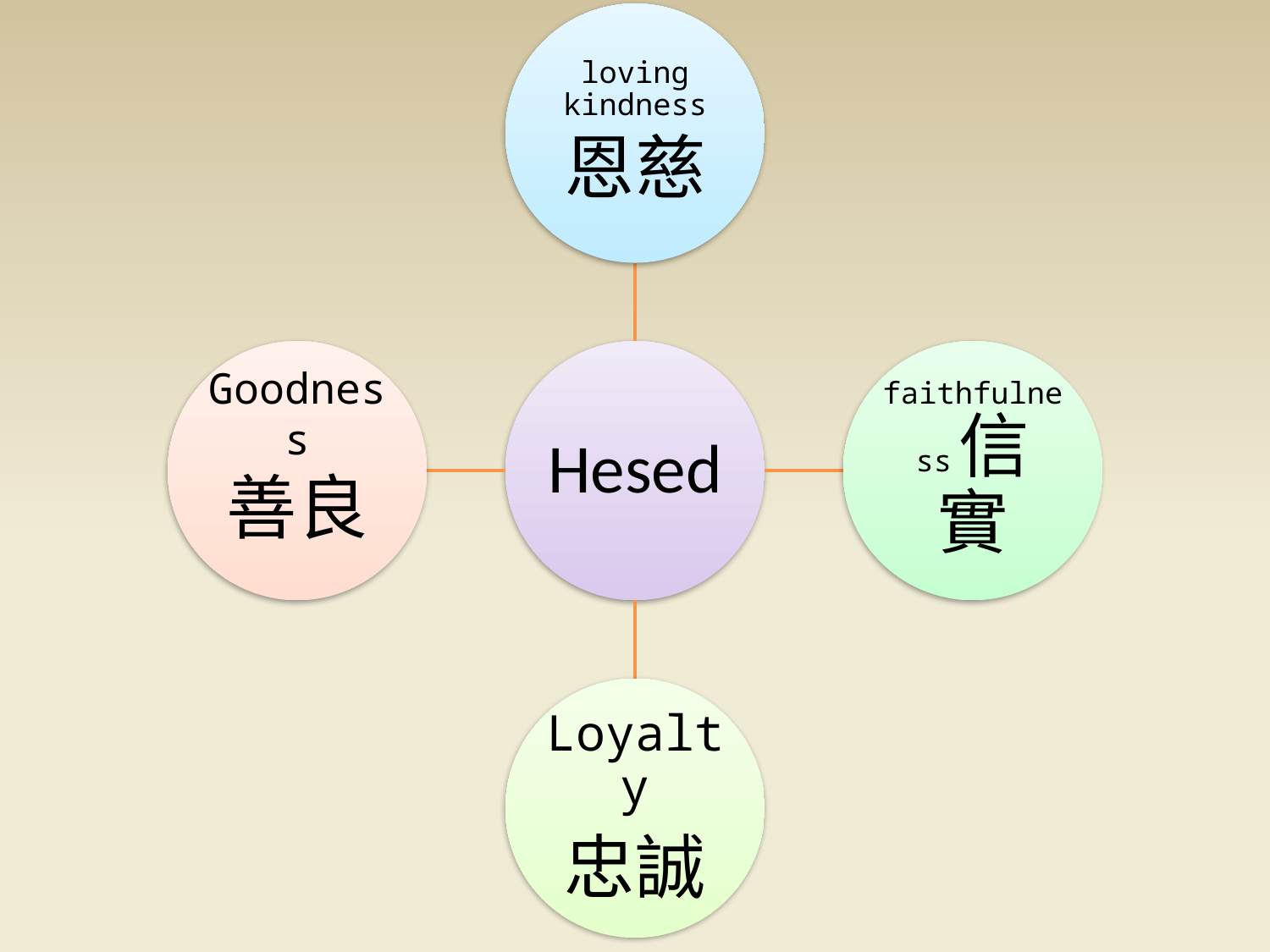

Hesed

loving kindness
恩慈

faithfulness信實

Loyalty
忠誠

Goodness
善良